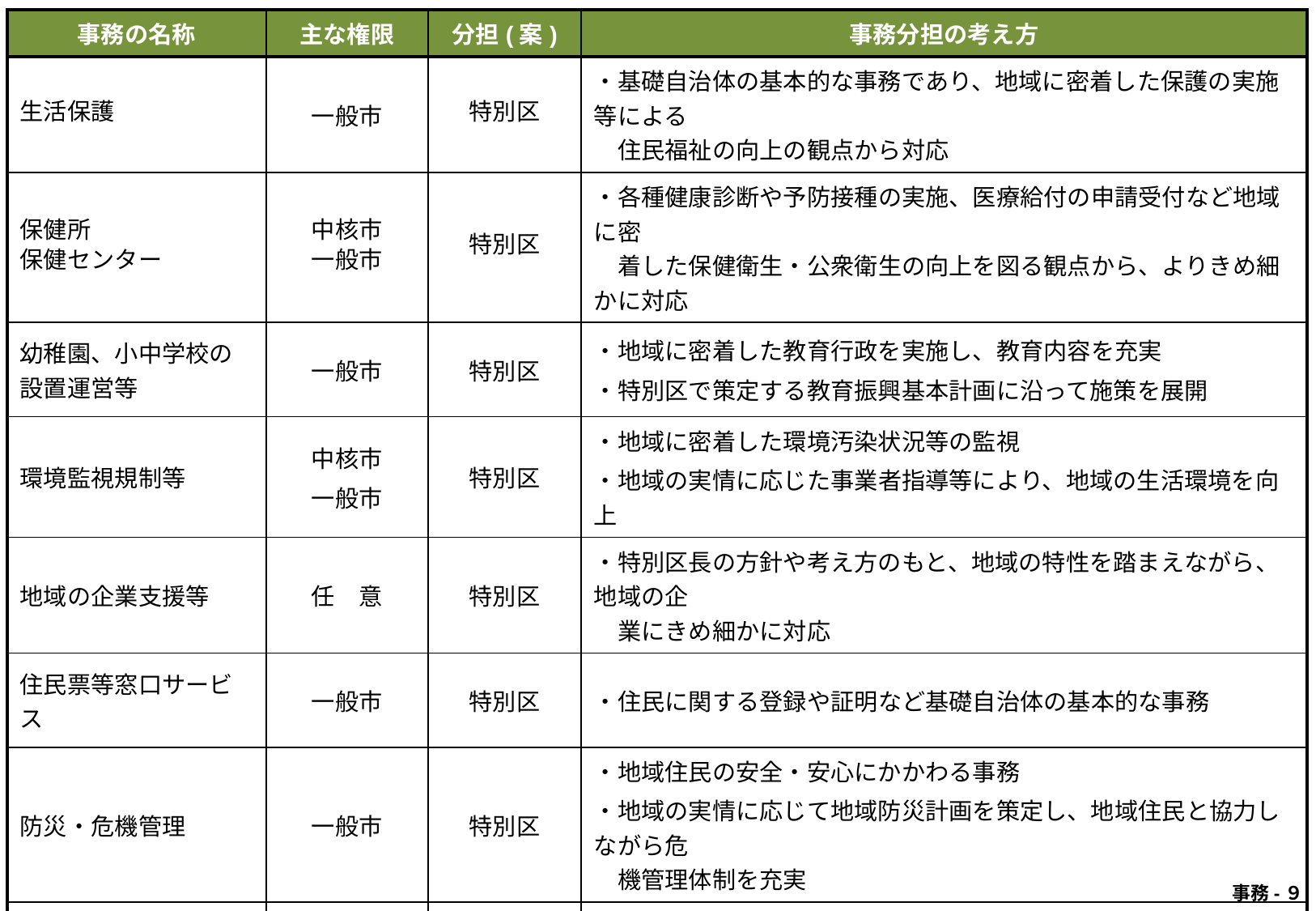

| 事務の名称 | 主な権限 | 分担(案) | 事務分担の考え方 |
| --- | --- | --- | --- |
| 生活保護 | 一般市 | 特別区 | ・基礎自治体の基本的な事務であり、地域に密着した保護の実施等による 　住民福祉の向上の観点から対応 |
| 保健所 保健センター | 中核市 一般市 | 特別区 | ・各種健康診断や予防接種の実施、医療給付の申請受付など地域に密 　着した保健衛生・公衆衛生の向上を図る観点から、よりきめ細かに対応 |
| 幼稚園、小中学校の 設置運営等 | 一般市 | 特別区 | ・地域に密着した教育行政を実施し、教育内容を充実 ・特別区で策定する教育振興基本計画に沿って施策を展開 |
| 環境監視規制等 | 中核市 一般市 | 特別区 | ・地域に密着した環境汚染状況等の監視 ・地域の実情に応じた事業者指導等により、地域の生活環境を向上 |
| 地域の企業支援等 | 任　意 | 特別区 | ・特別区長の方針や考え方のもと、地域の特性を踏まえながら、地域の企 　業にきめ細かに対応 |
| 住民票等窓口サービス | 一般市 | 特別区 | ・住民に関する登録や証明など基礎自治体の基本的な事務 |
| 防災・危機管理 | 一般市 | 特別区 | ・地域住民の安全・安心にかかわる事務 ・地域の実情に応じて地域防災計画を策定し、地域住民と協力しながら危 　機管理体制を充実 |
| 公平委員会事務 | 一般市 | 特別区 | ・各特別区において人事給与制度を構築する観点から、各特別区に公平 　委員会を設置 |
 事務-９